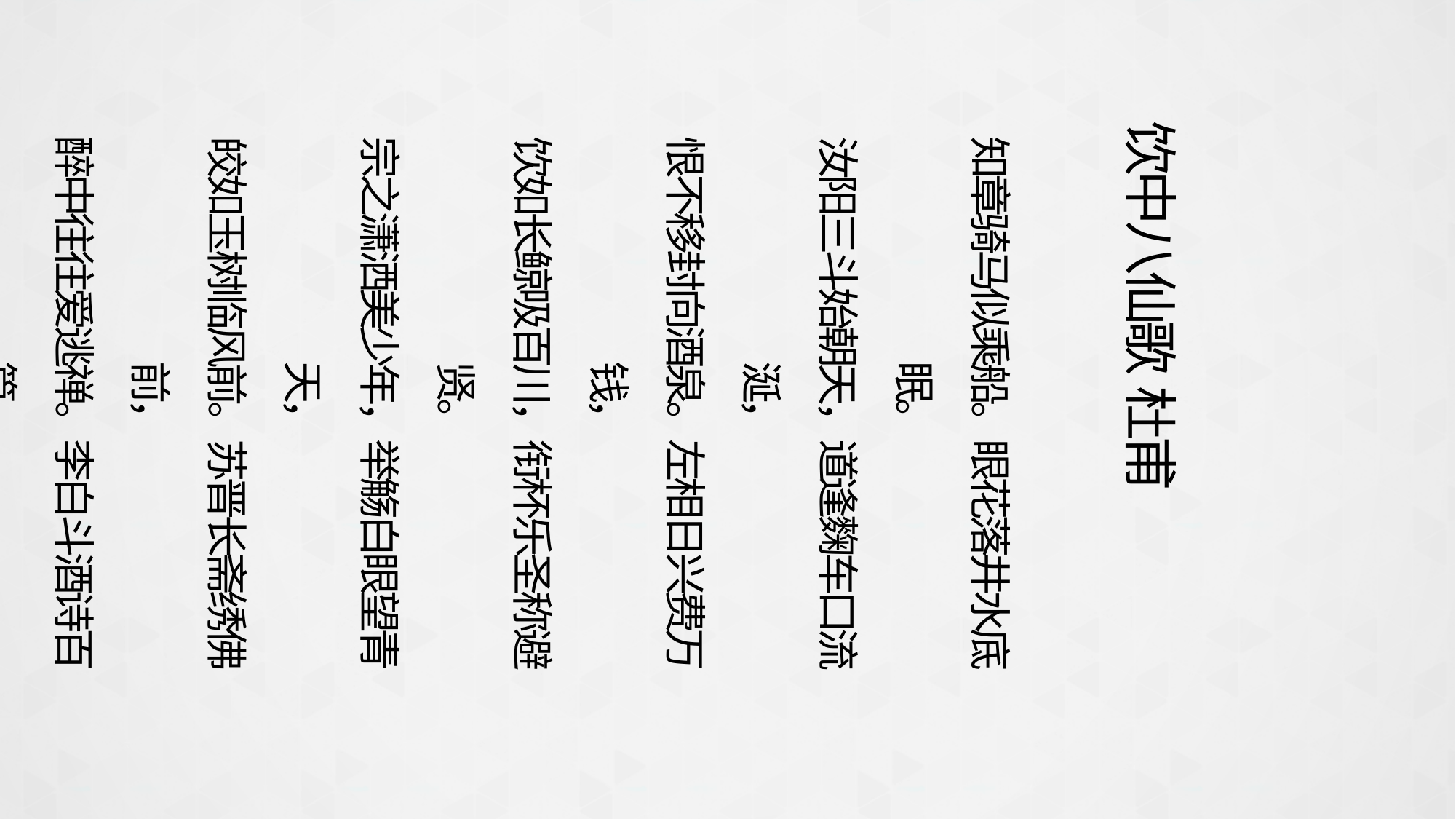

饮中八仙歌  杜甫

知章骑马似乘船。眼花落井水底眠。
汝阳三斗始朝天，道逢麴车口流涎，
恨不移封向酒泉。左相日兴费万钱，
饮如长鲸吸百川，衔杯乐圣称避贤。
宗之潇洒美少年，举觞白眼望青天，
皎如玉树临风前。苏晋长斋绣佛前，
醉中往往爱逃禅。李白斗酒诗百篇，
长安市上酒家眠，天子呼来不上船，
自称臣是酒中仙。张旭三杯草圣传，
脱帽露顶王公前，挥毫落纸如云烟。
焦遂五斗方卓然，高谈雄辩惊四筵。